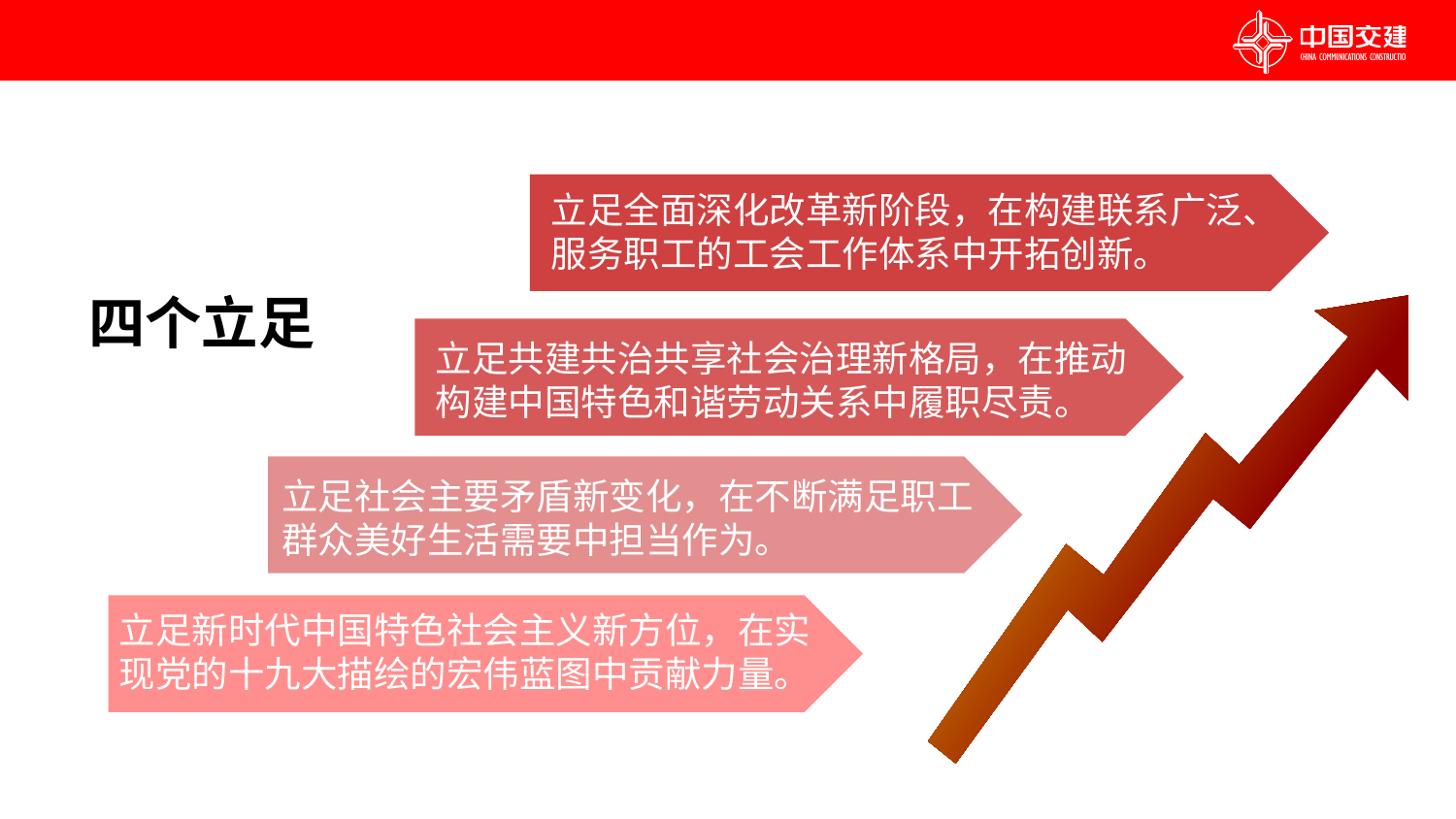

立足全面深化改革新阶段，在构建联系广泛、服务职工的工会工作体系中开拓创新。
四个立足

立足共建共治共享社会治理新格局，在推动构建中国特色和谐劳动关系中履职尽责。

立足社会主要矛盾新变化，在不断满足职工群众美好生活需要中担当作为。

立足新时代中国特色社会主义新方位，在实现党的十九大描绘的宏伟蓝图中贡献力量。